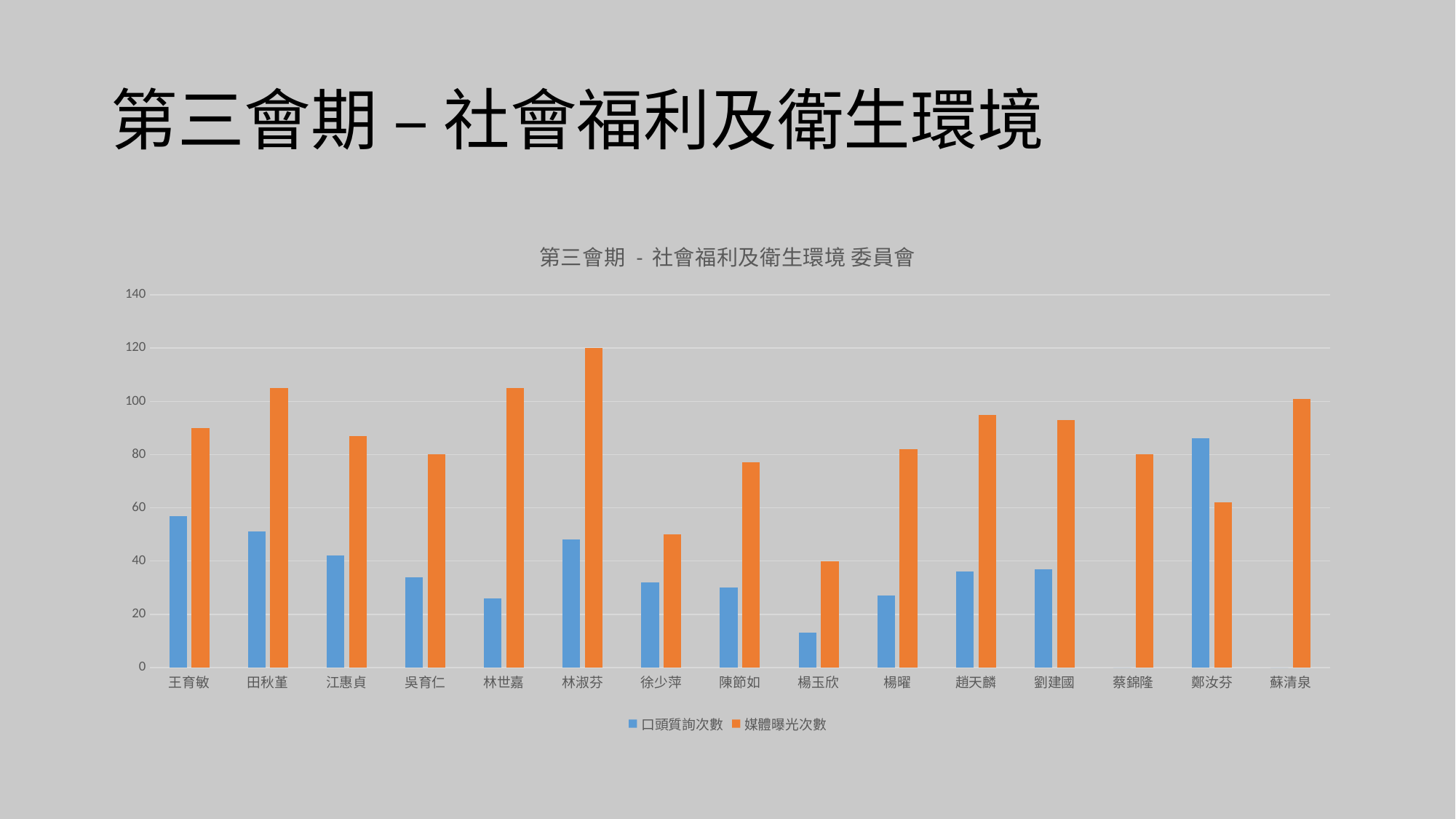

# 第三會期 – 社會福利及衛生環境

### Chart: 第三會期 - 社會福利及衛生環境 委員會

| Category | 口頭質詢次數 | 媒體曝光次數 |
|---|---|---|
| 王育敏 | 57.0 | 90.0 |
| 田秋堇 | 51.0 | 105.0 |
| 江惠貞 | 42.0 | 87.0 |
| 吳育仁 | 34.0 | 80.0 |
| 林世嘉 | 26.0 | 105.0 |
| 林淑芬 | 48.0 | 120.0 |
| 徐少萍 | 32.0 | 50.0 |
| 陳節如 | 30.0 | 77.0 |
| 楊玉欣 | 13.0 | 40.0 |
| 楊曜 | 27.0 | 82.0 |
| 趙天麟 | 36.0 | 95.0 |
| 劉建國 | 37.0 | 93.0 |
| 蔡錦隆 | 0.0 | 80.0 |
| 鄭汝芬 | 86.0 | 62.0 |
| 蘇清泉 | 0.0 | 101.0 |